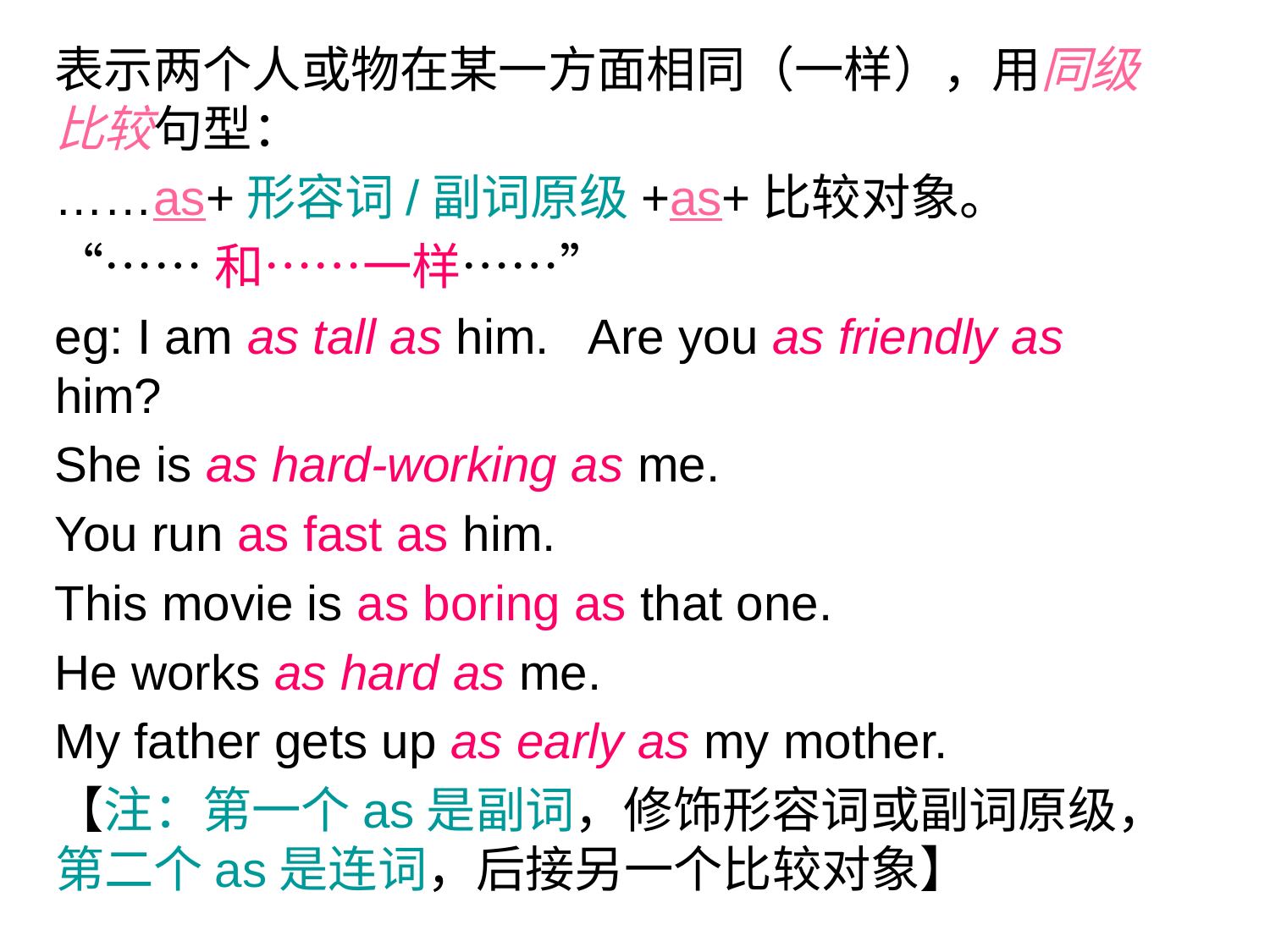

表示两个人或物在某一方面相同（一样），用同级比较句型：
……as+形容词/副词原级+as+比较对象。
“……和……一样……”
eg: I am as tall as him.   Are you as friendly as him?
She is as hard-working as me.
You run as fast as him.
This movie is as boring as that one.
He works as hard as me.
My father gets up as early as my mother.
【注：第一个as是副词，修饰形容词或副词原级，第二个as是连词，后接另一个比较对象】